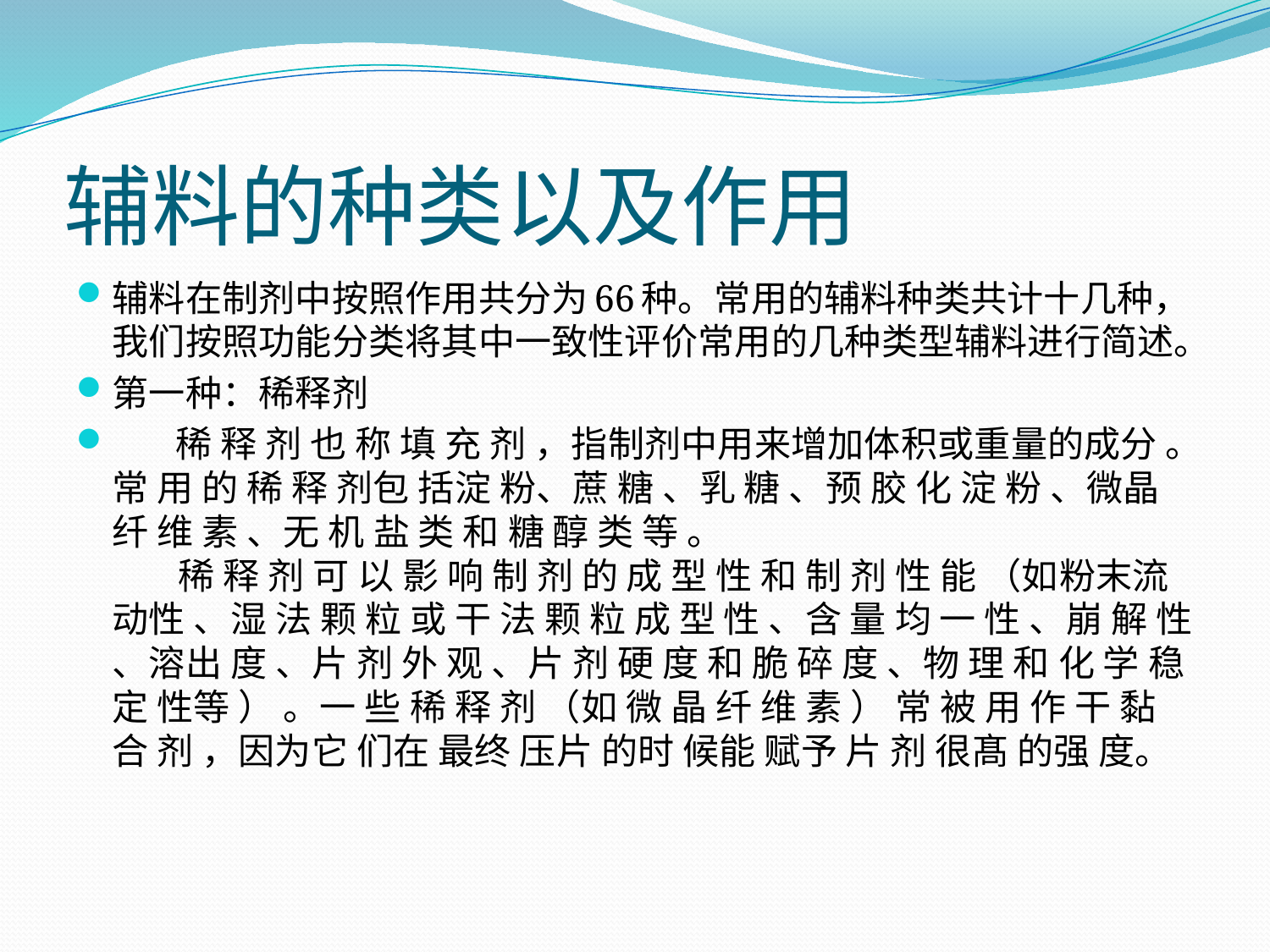

# 辅料的种类以及作用
辅料在制剂中按照作用共分为66种。常用的辅料种类共计十几种，我们按照功能分类将其中一致性评价常用的几种类型辅料进行简述。
第一种：稀释剂
       稀 释 剂 也 称 填 充 剂 ，指制剂中用来增加体积或重量的成分 。常 用 的 稀 释 剂包 括淀 粉、蔗 糖 、乳 糖 、预 胶 化 淀 粉 、微晶 纤 维 素 、无 机 盐 类 和 糖 醇 类 等 。
        稀 释 剂 可 以 影 响 制 剂 的 成 型 性 和 制 剂 性 能 （如粉末流动性 、湿 法 颗 粒 或 干 法 颗 粒 成 型 性 、含 量 均 一 性 、崩 解 性 、溶出 度 、片 剂 外 观 、片 剂 硬 度 和 脆 碎 度 、物 理 和 化 学 稳 定 性等 ） 。一 些 稀 释 剂 （如 微 晶 纤 维 素 ） 常 被 用 作 干 黏 合 剂 ，因为它 们在 最终 压片 的时 候能 赋予 片 剂 很髙 的强 度。